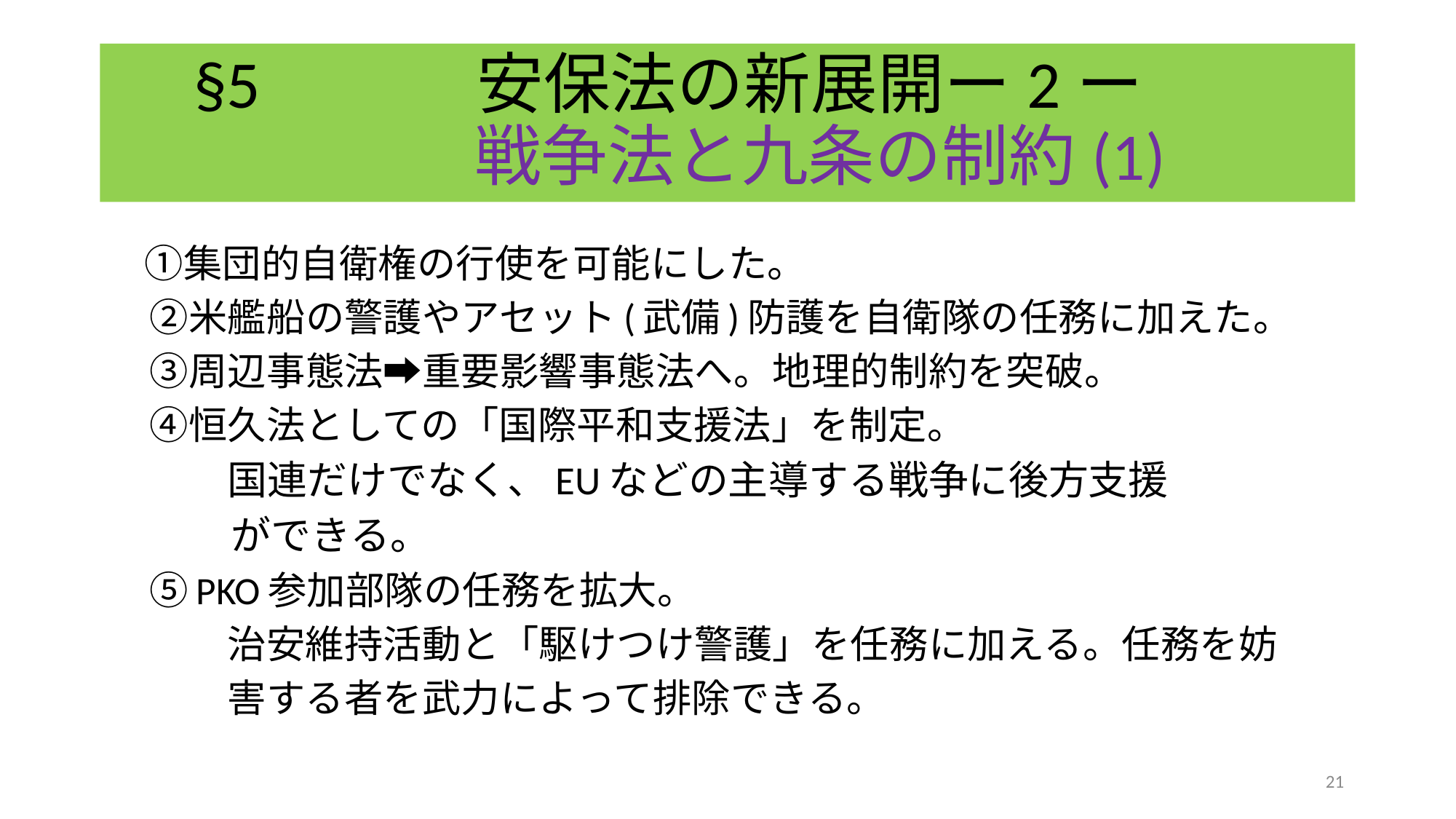

# §5　　　安保法の新展開ー2ー 　　　　　  戦争法と九条の制約(1)
　①集団的自衛権の行使を可能にした。
　②米艦船の警護やアセット(武備)防護を自衛隊の任務に加えた。
　③周辺事態法➡重要影響事態法へ。地理的制約を突破。
　④恒久法としての「国際平和支援法」を制定。
　　　国連だけでなく、EUなどの主導する戦争に後方支援
　　　ができる。
　⑤PKO参加部隊の任務を拡大。
　　　治安維持活動と「駆けつけ警護」を任務に加える。任務を妨
　　　害する者を武力によって排除できる。
21